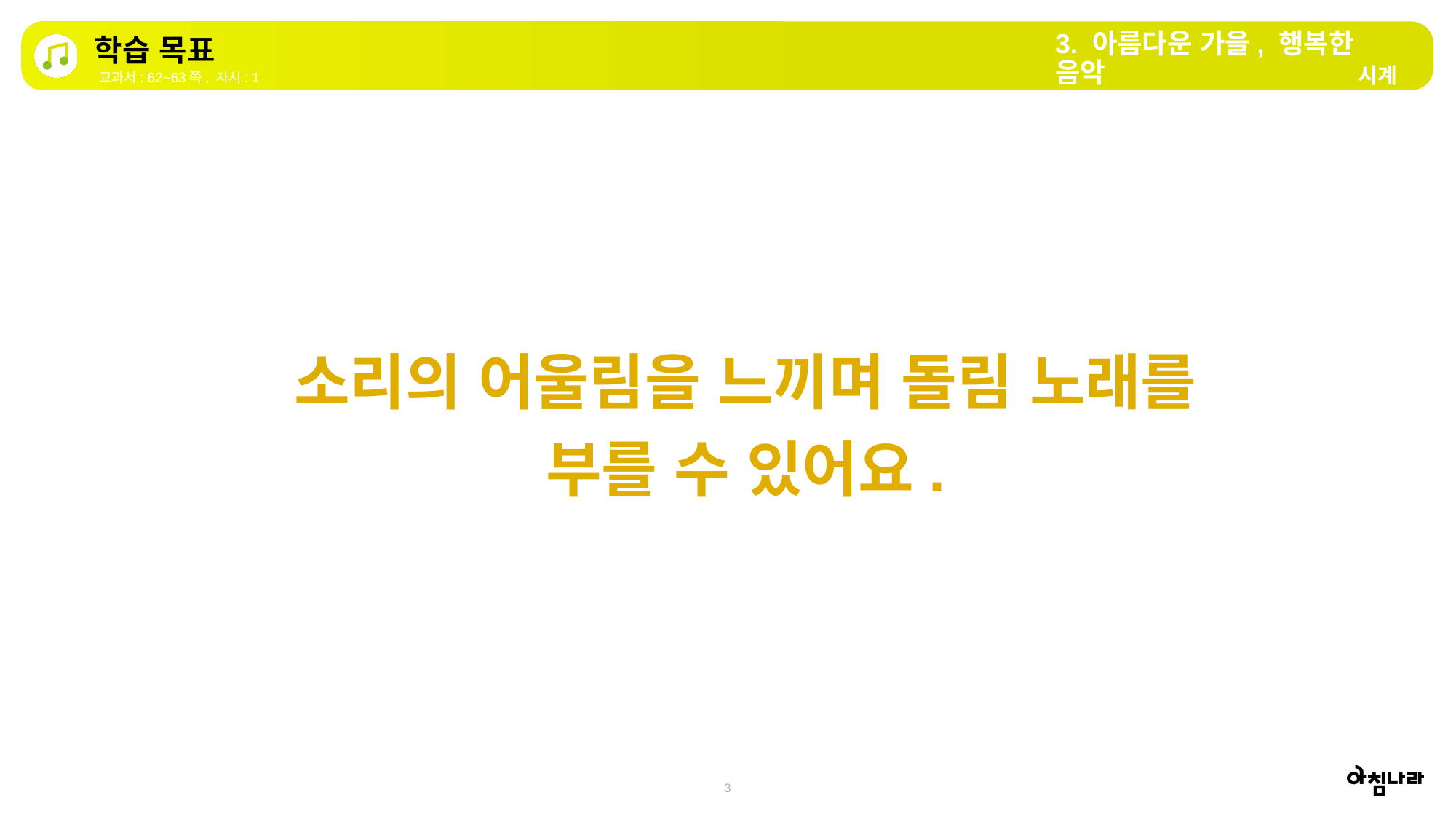

3. 아름다운 가을, 행복한 음악
학습 목표
시계
교과서: 62~63쪽, 차시: 1
소리의 어울림을 느끼며 돌림 노래를 부를 수 있어요.
3